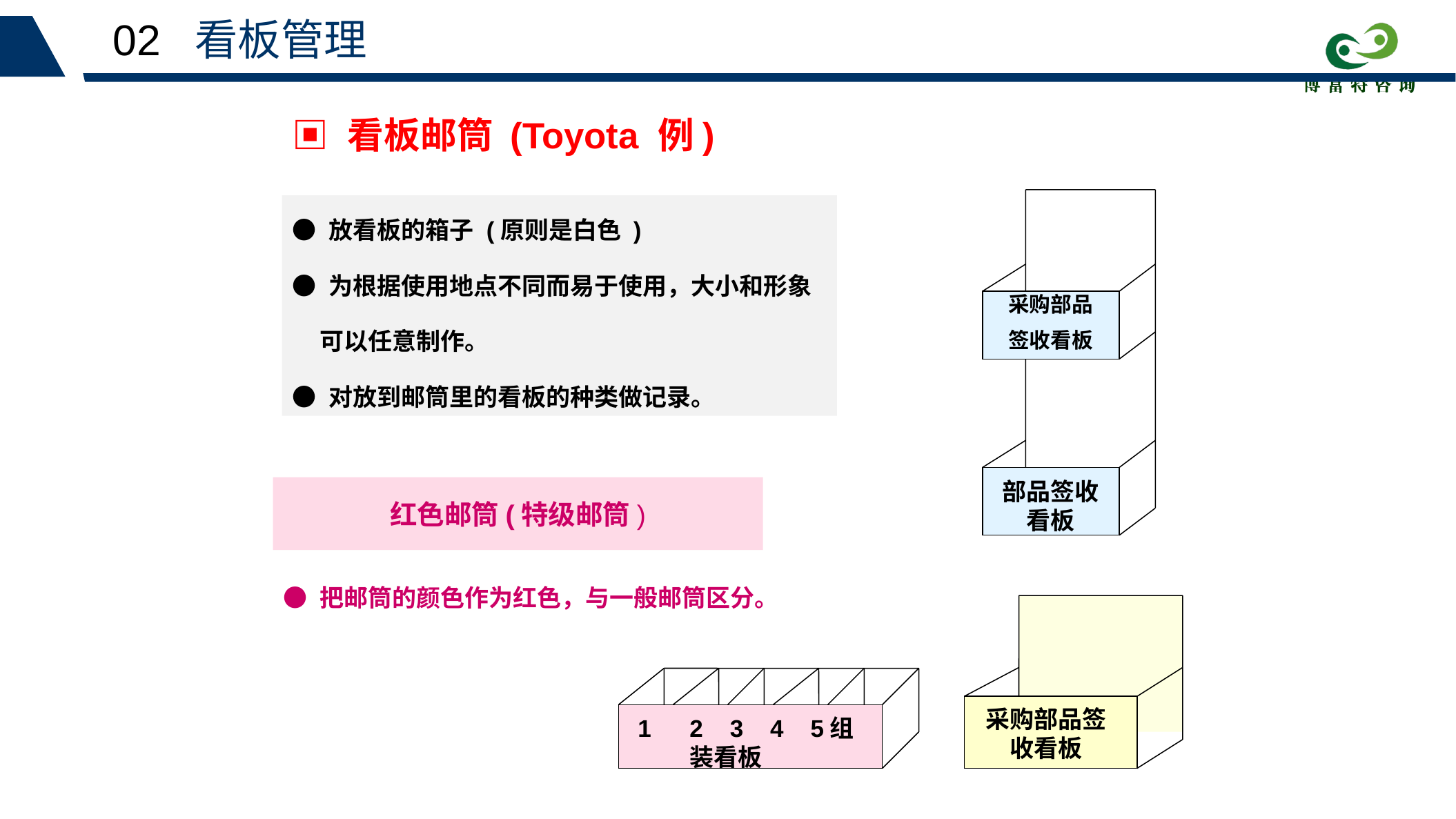

02  看板管理

▣ 看板邮筒 (Toyota 例)

● 放看板的箱子 (原则是白色 )
● 为根据使用地点不同而易于使用，大小和形象
    可以任意制作。
● 对放到邮筒里的看板的种类做记录。
采购部品
签收看板
部品签收看板
红色邮筒(特级邮筒)
● 把邮筒的颜色作为红色，与一般邮筒区分。

采购部品签收看板
2    3    4    5组装看板